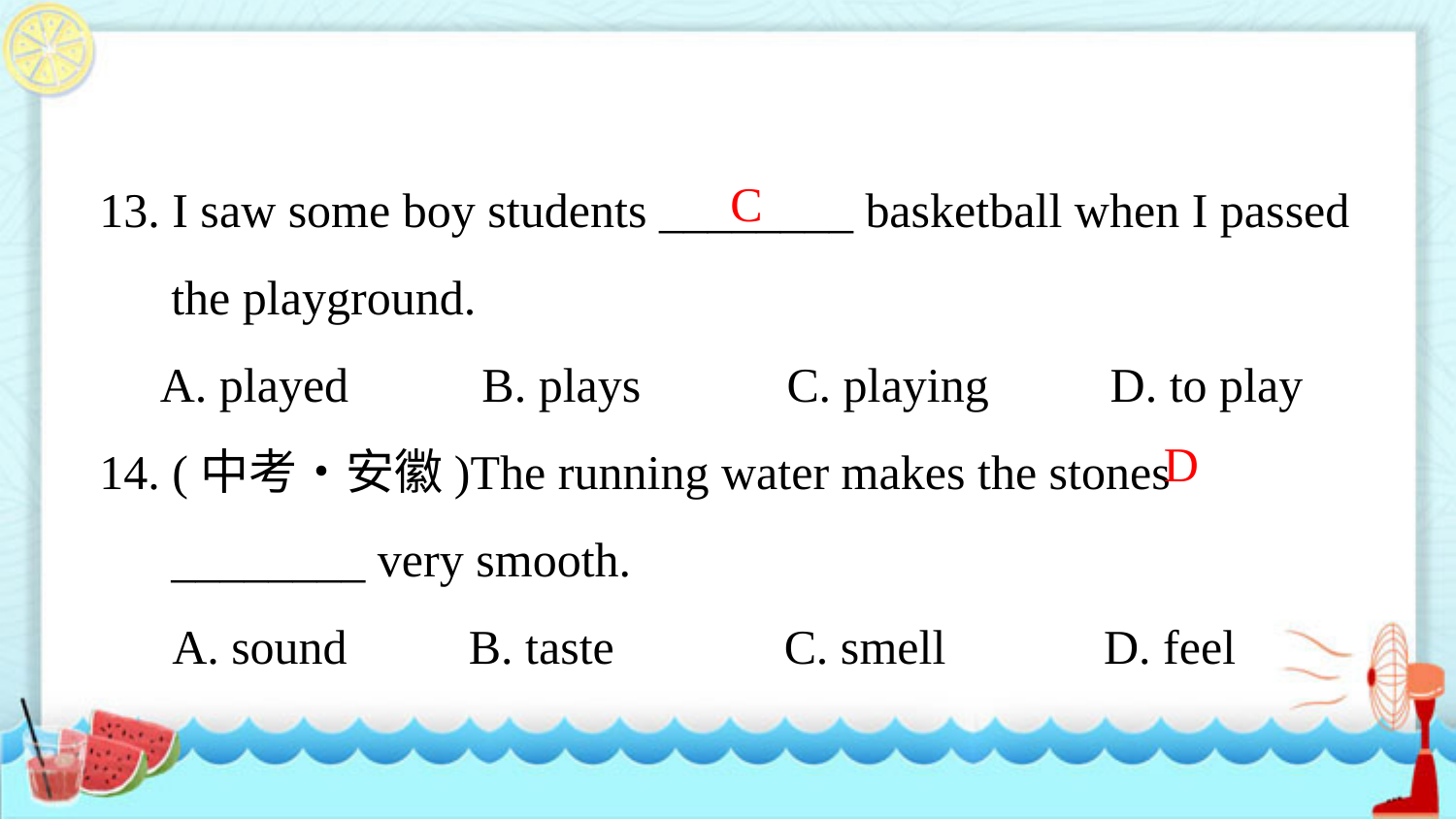

13. I saw some boy students ________ basketball when I passed the playground.
     A. played           B. plays            C. playing          D. to play
14. (中考•安徽)The running water makes the stones ________ very smooth.
      A. sound          B. taste              C. smell             D. feel
C
D